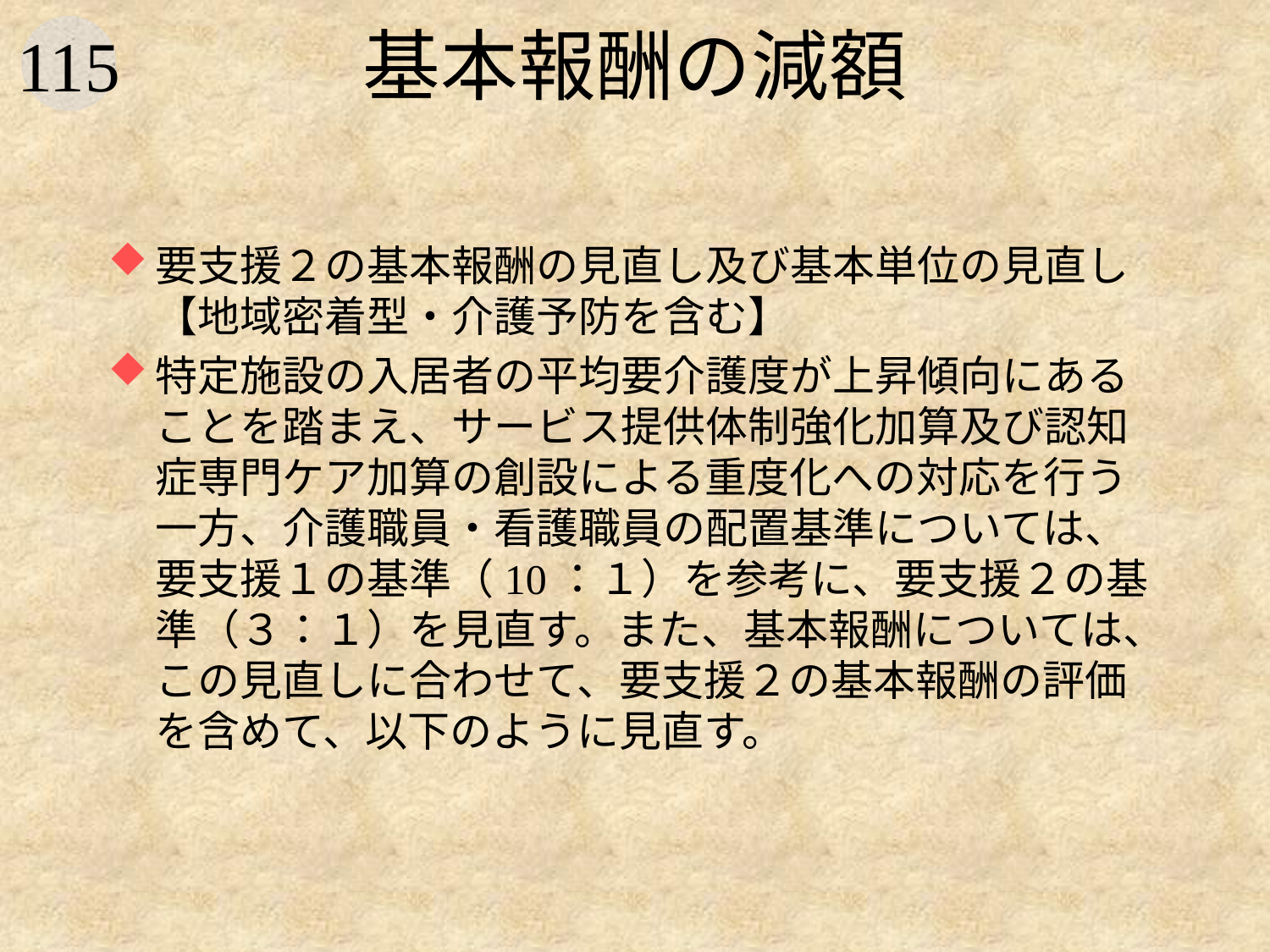

# 基本報酬の減額
要支援２の基本報酬の見直し及び基本単位の見直し【地域密着型・介護予防を含む】
特定施設の入居者の平均要介護度が上昇傾向にあることを踏まえ、サービス提供体制強化加算及び認知症専門ケア加算の創設による重度化への対応を行う一方、介護職員・看護職員の配置基準については、要支援１の基準（10：１）を参考に、要支援２の基準（３：１）を見直す。また、基本報酬については、この見直しに合わせて、要支援２の基本報酬の評価を含めて、以下のように見直す。